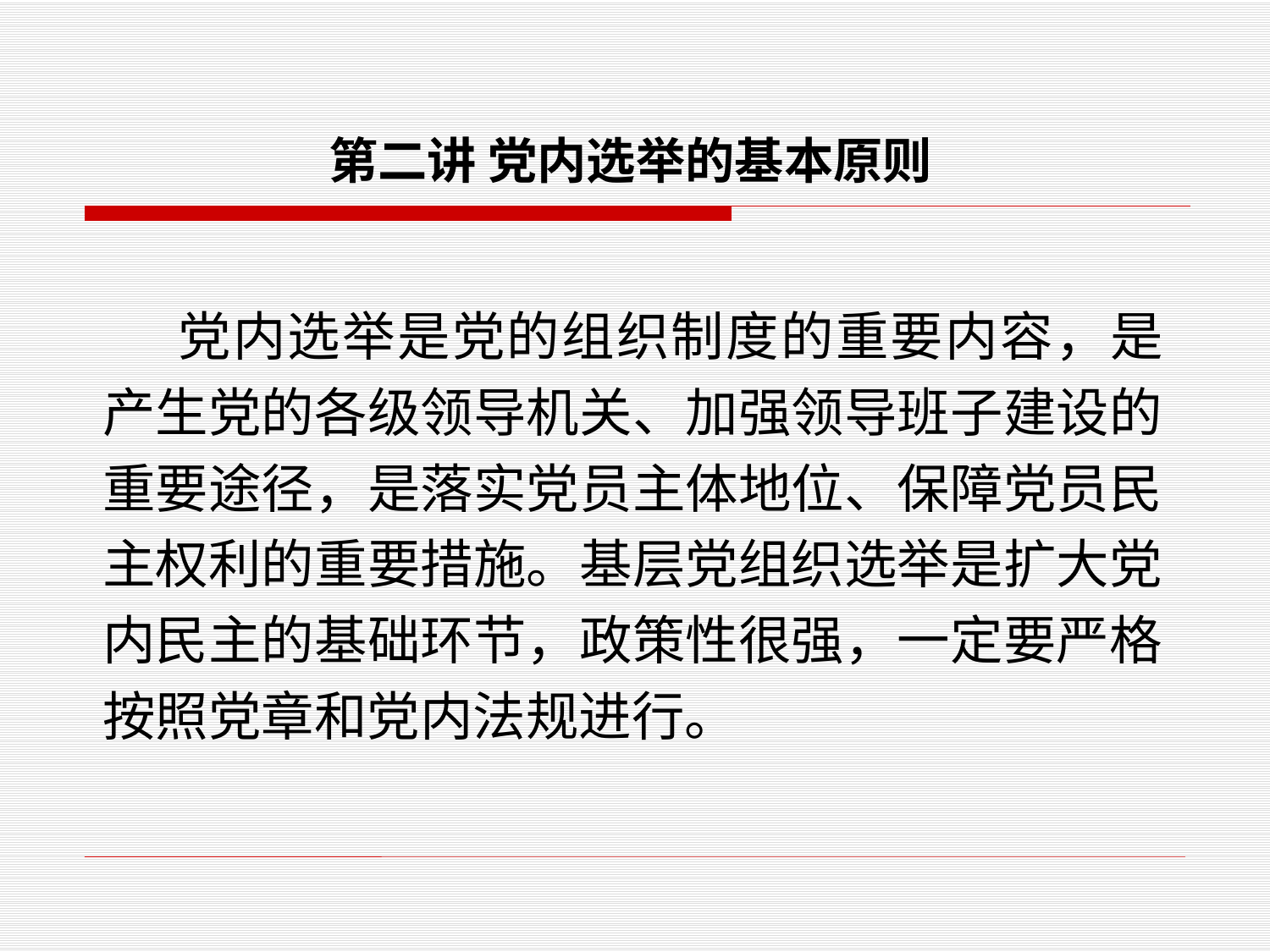

# 第二讲 党内选举的基本原则

         党内选举是党的组织制度的重要内容，是产生党的各级领导机关、加强领导班子建设的重要途径，是落实党员主体地位、保障党员民主权利的重要措施。基层党组织选举是扩大党内民主的基础环节，政策性很强，一定要严格按照党章和党内法规进行。